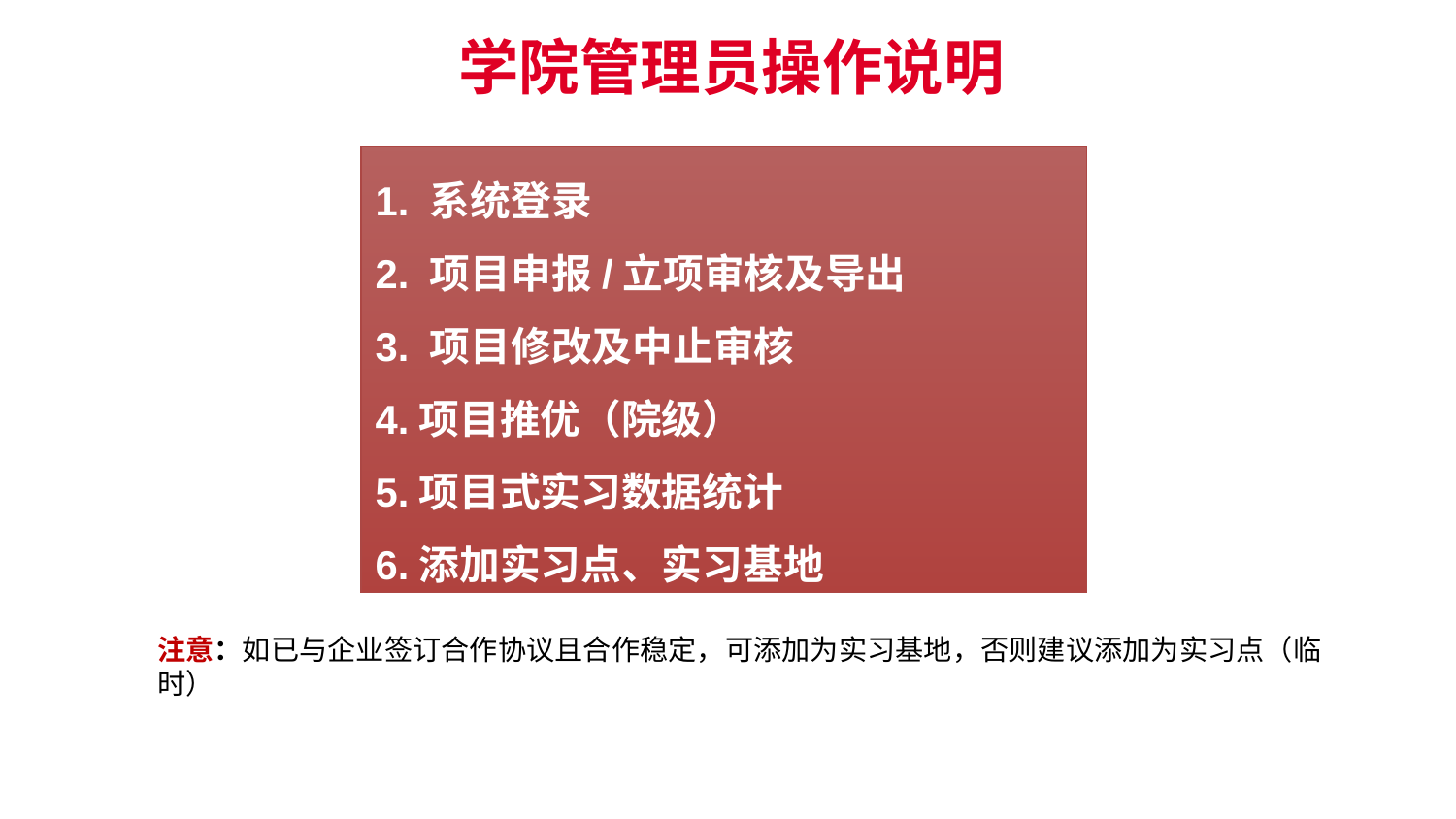

#
学院管理员操作说明
1. 系统登录
2. 项目申报/立项审核及导出
3. 项目修改及中止审核
4.项目推优（院级）
5.项目式实习数据统计
6.添加实习点、实习基地
注意：如已与企业签订合作协议且合作稳定，可添加为实习基地，否则建议添加为实习点（临时）